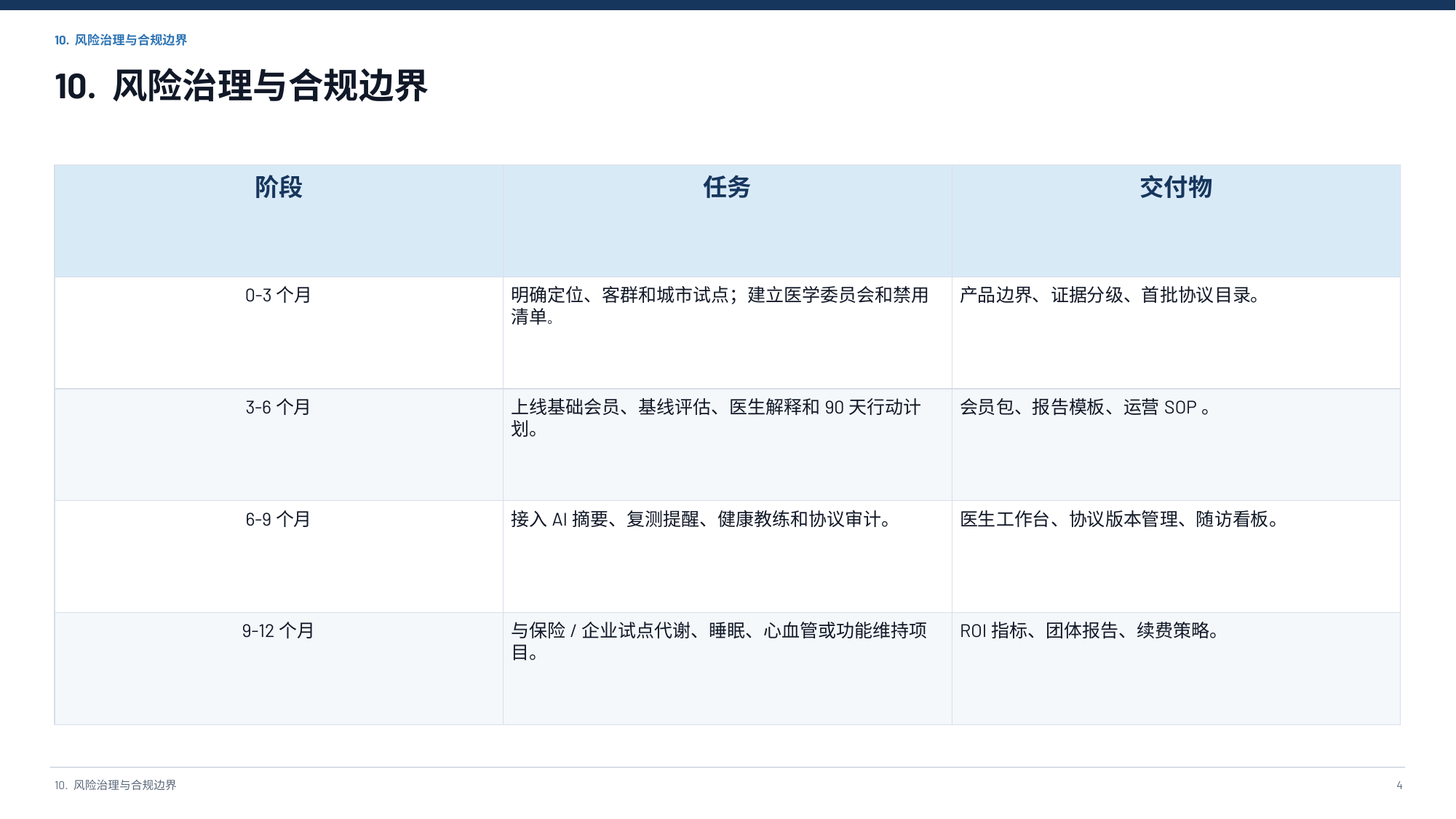

10. 风险治理与合规边界
10. 风险治理与合规边界

阶段
任务
交付物

0-3个月
明确定位、客群和城市试点；建立医学委员会和禁用清单。
产品边界、证据分级、首批协议目录。

3-6个月
上线基础会员、基线评估、医生解释和90天行动计划。
会员包、报告模板、运营SOP。

6-9个月
接入AI摘要、复测提醒、健康教练和协议审计。
医生工作台、协议版本管理、随访看板。

9-12个月
与保险/企业试点代谢、睡眠、心血管或功能维持项目。
ROI指标、团体报告、续费策略。

10. 风险治理与合规边界
4